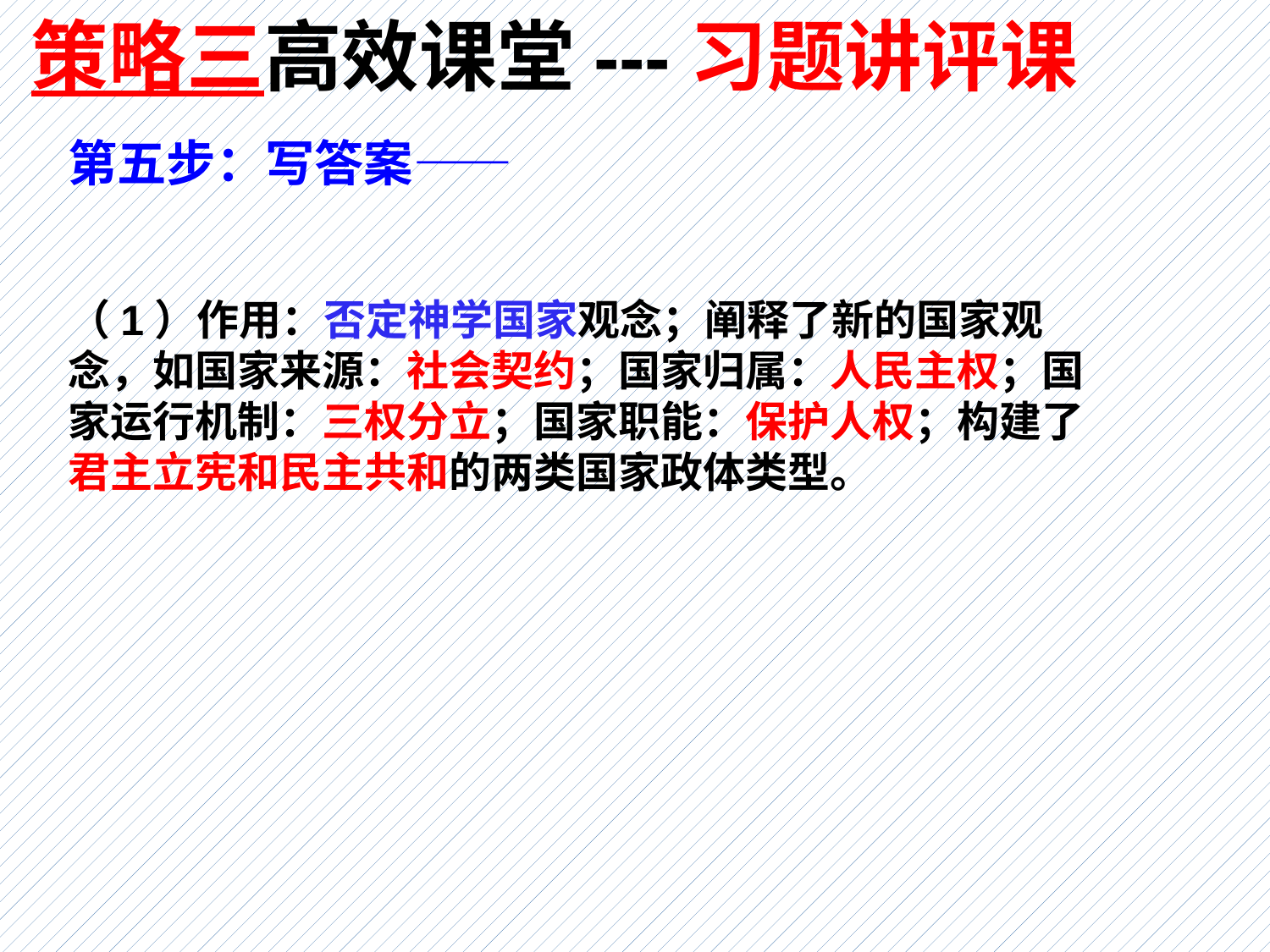

策略三高效课堂---习题讲评课
第五步：写答案——
（1）作用：否定神学国家观念；阐释了新的国家观念，如国家来源：社会契约；国家归属：人民主权；国家运行机制：三权分立；国家职能：保护人权；构建了君主立宪和民主共和的两类国家政体类型。